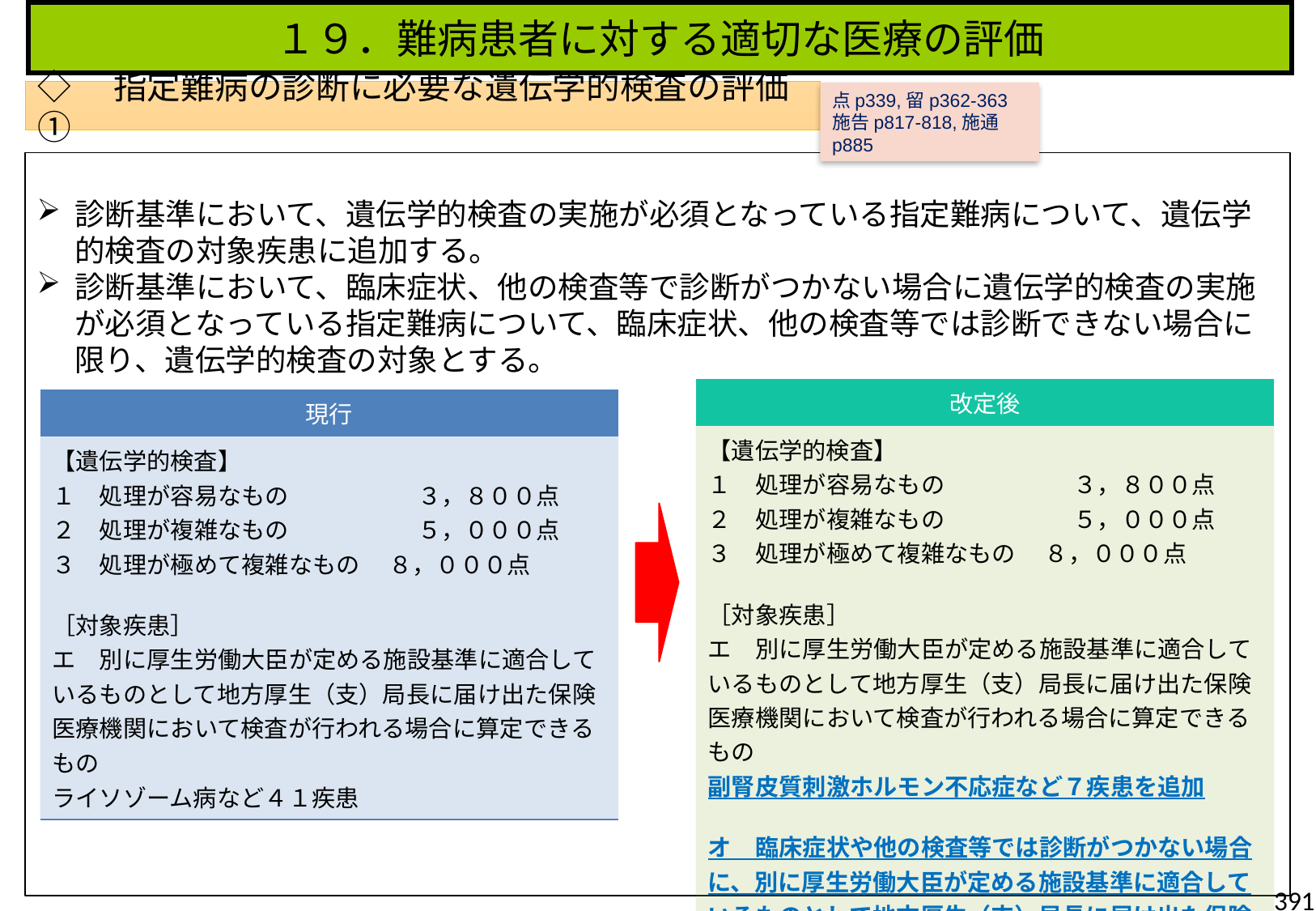

１９．難病患者に対する適切な医療の評価
◇　指定難病の診断に必要な遺伝学的検査の評価①
点p339,留p362-363
施告p817-818,施通p885

診断基準において、遺伝学的検査の実施が必須となっている指定難病について、遺伝学的検査の対象疾患に追加する。
診断基準において、臨床症状、他の検査等で診断がつかない場合に遺伝学的検査の実施が必須となっている指定難病について、臨床症状、他の検査等では診断できない場合に限り、遺伝学的検査の対象とする。
| 改定後 |
| --- |
| 【遺伝学的検査】 １　処理が容易なもの　　　　　 ３，８００点 ２　処理が複雑なもの　　　　　 ５，０００点 ３　処理が極めて複雑なもの　 ８，０００点 ［対象疾患］ エ　別に厚生労働大臣が定める施設基準に適合しているものとして地方厚生（支）局長に届け出た保険医療機関において検査が行われる場合に算定できるもの 副腎皮質刺激ホルモン不応症など７疾患を追加 オ　臨床症状や他の検査等では診断がつかない場合に、別に厚生労働大臣が定める施設基準に適合しているものとして地方厚生（支）局長に届け出た保険医療機関において検査が行われる場合に算定できるもの 脊髄小脳変性症（多系統萎縮症を除く）など６５疾患 |
| 現行 |
| --- |
| 【遺伝学的検査】 １　処理が容易なもの　　　　　 ３，８００点 ２　処理が複雑なもの　　　　　 ５，０００点 ３　処理が極めて複雑なもの　 ８，０００点 ［対象疾患］ エ　別に厚生労働大臣が定める施設基準に適合しているものとして地方厚生（支）局長に届け出た保険医療機関において検査が行われる場合に算定できるもの ライソゾーム病など４１疾患 |

391